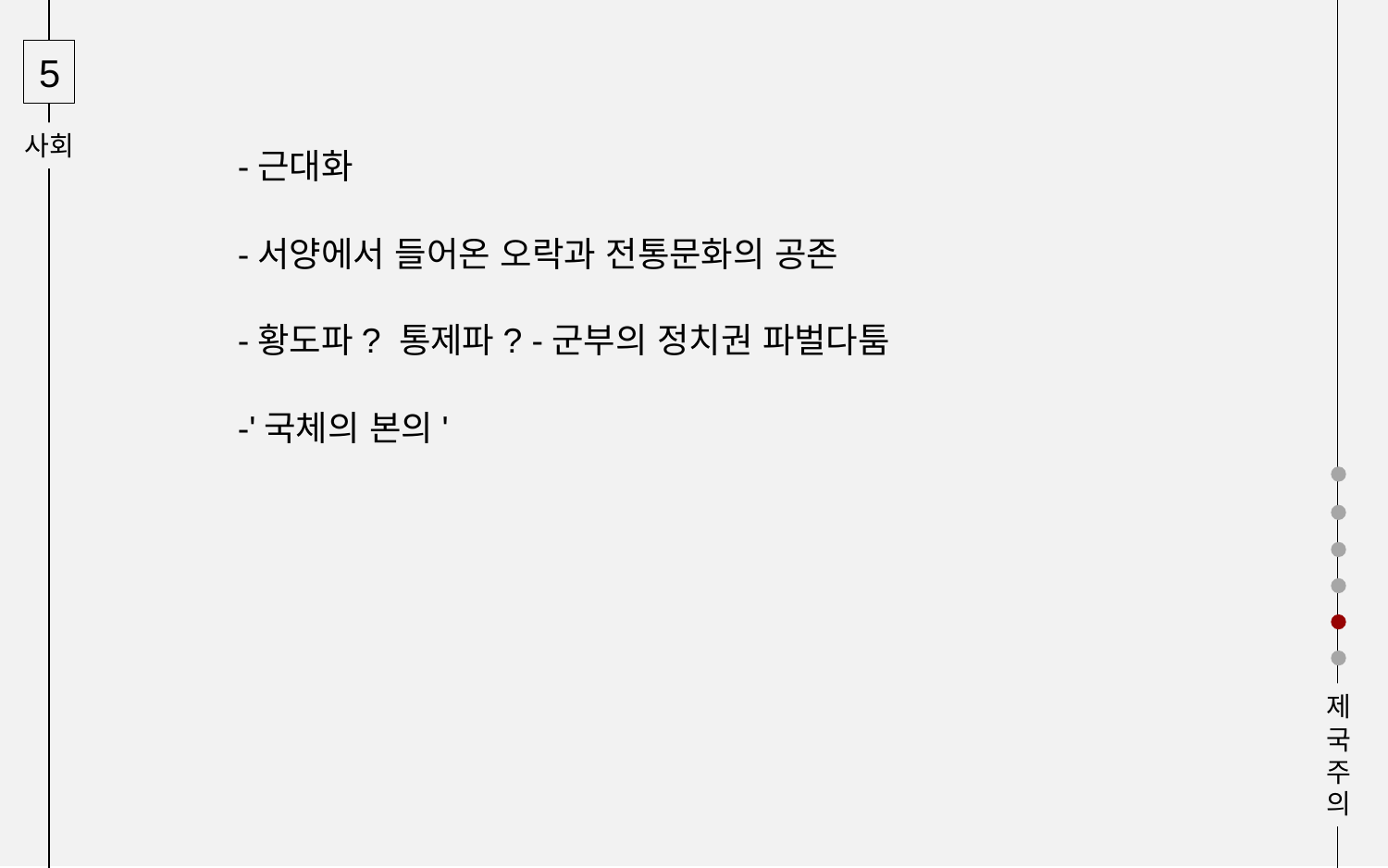

5
사회
-근대화
-서양에서 들어온 오락과 전통문화의 공존
-황도파? 통제파? -군부의 정치권 파벌다툼
-'국체의 본의'

제
국
주
의